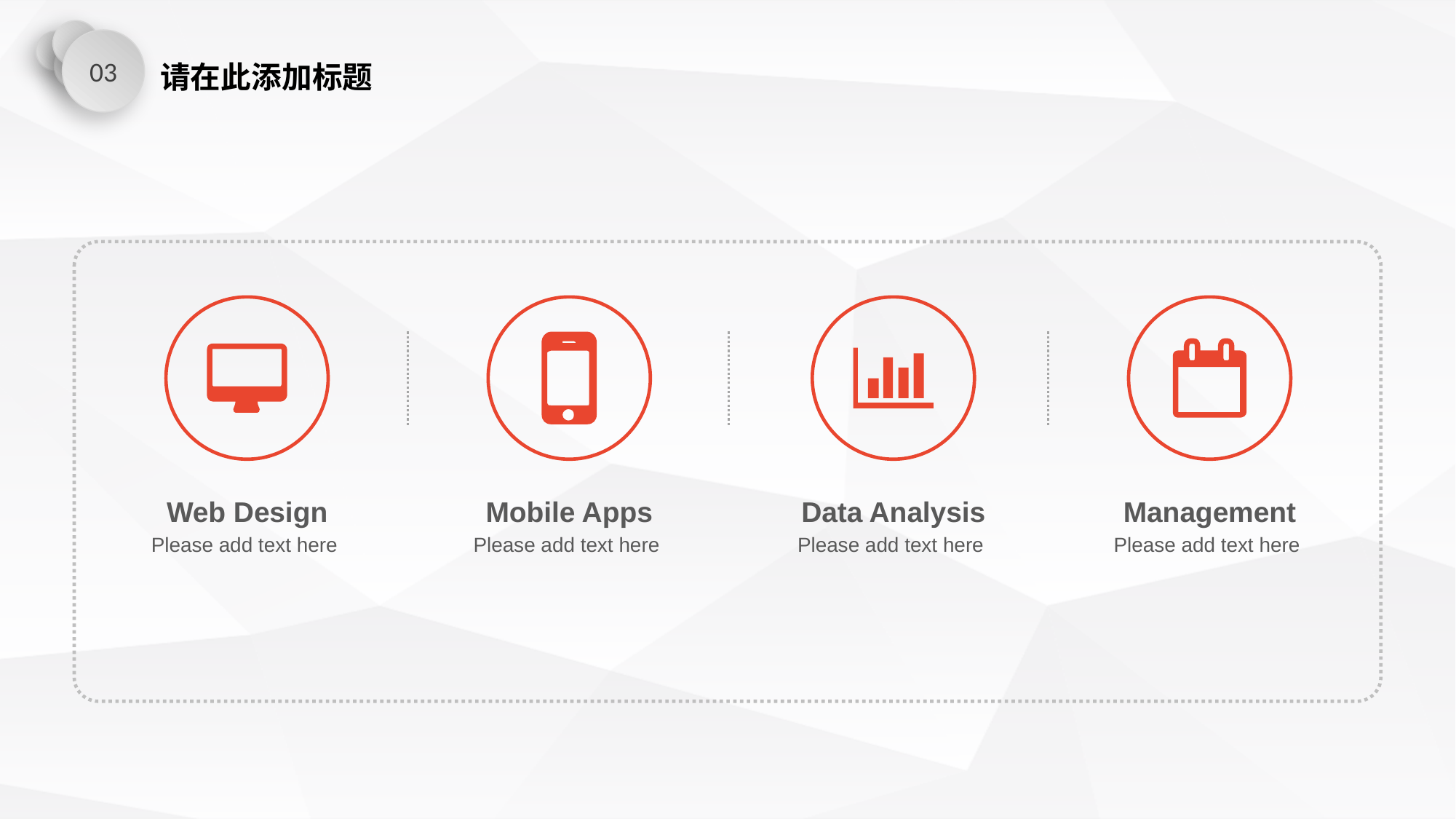

03
请在此添加标题

Web Design
Please add text here
Mobile Apps
Please add text here
Data Analysis
Please add text here
Management
Please add text here